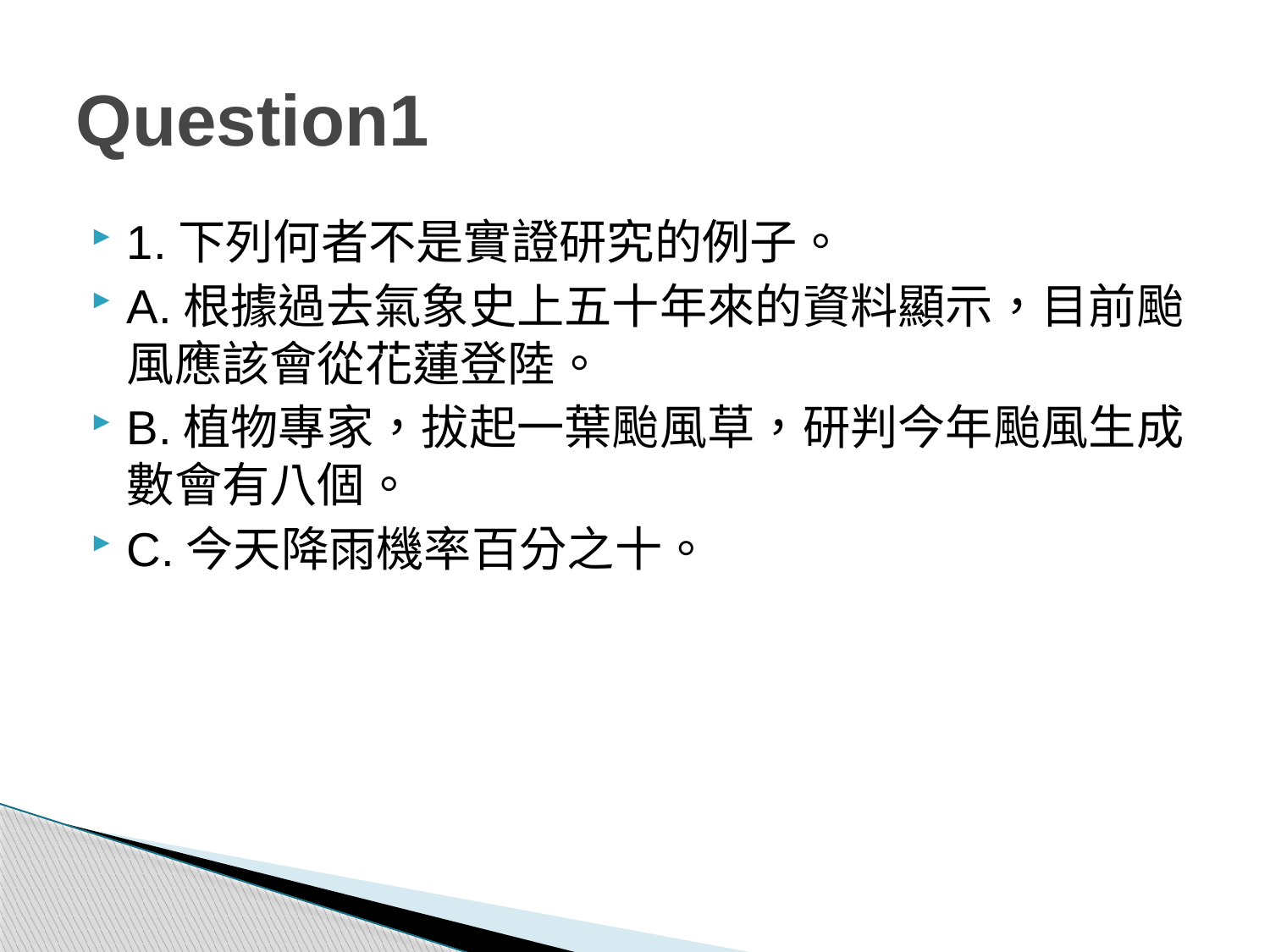

# Question1
1.下列何者不是實證研究的例子。
A.根據過去氣象史上五十年來的資料顯示，目前颱風應該會從花蓮登陸。
B.植物專家，拔起一葉颱風草，研判今年颱風生成數會有八個。
C.今天降雨機率百分之十。